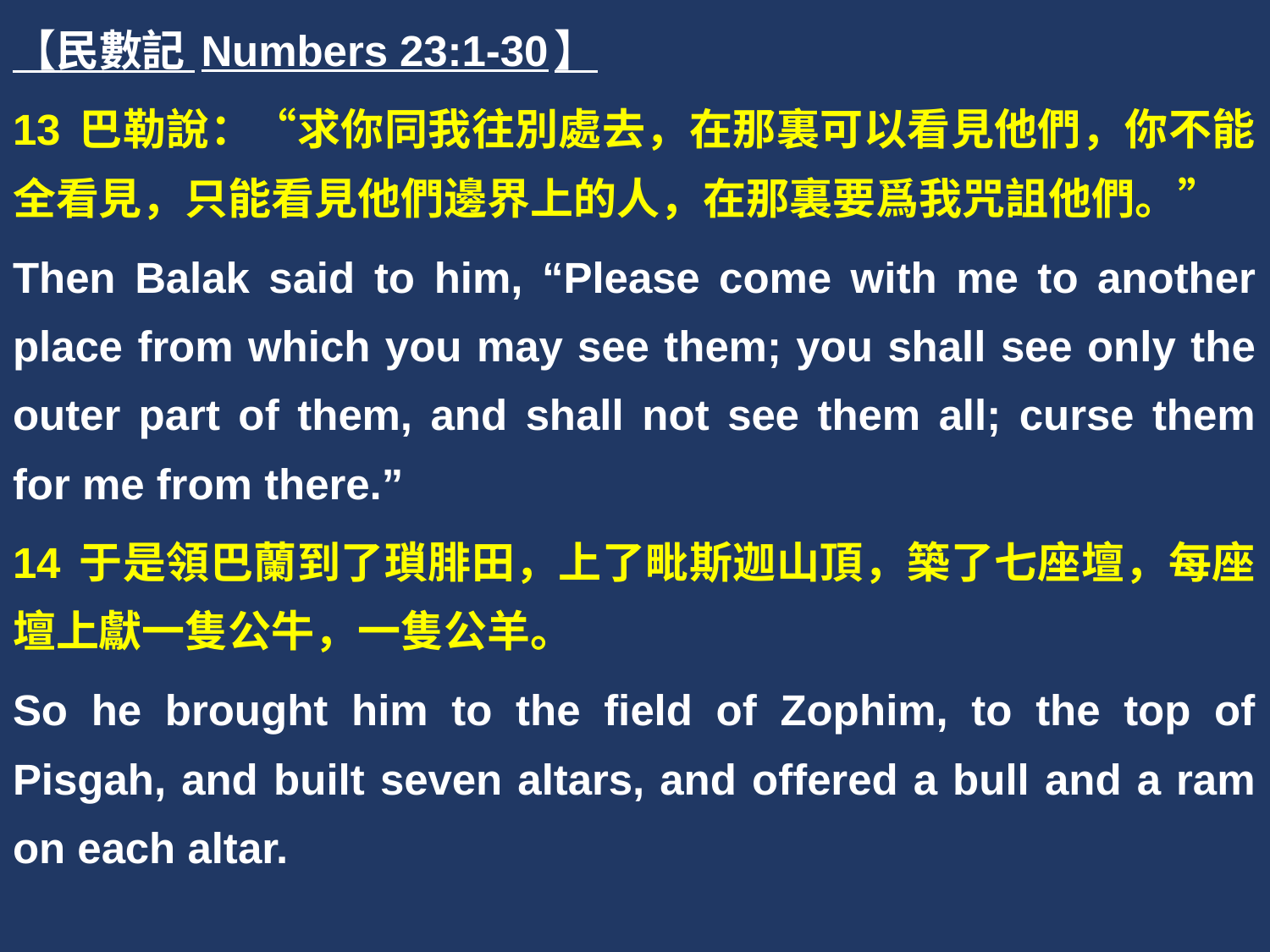

【民數記 Numbers 23:1-30】
13 巴勒說：“求你同我往別處去，在那裏可以看見他們，你不能全看見，只能看見他們邊界上的人，在那裏要爲我咒詛他們。”
Then Balak said to him, “Please come with me to another place from which you may see them; you shall see only the outer part of them, and shall not see them all; curse them for me from there.”
14 于是領巴蘭到了瑣腓田，上了毗斯迦山頂，築了七座壇，每座壇上獻一隻公牛，一隻公羊。
So he brought him to the field of Zophim, to the top of Pisgah, and built seven altars, and offered a bull and a ram on each altar.